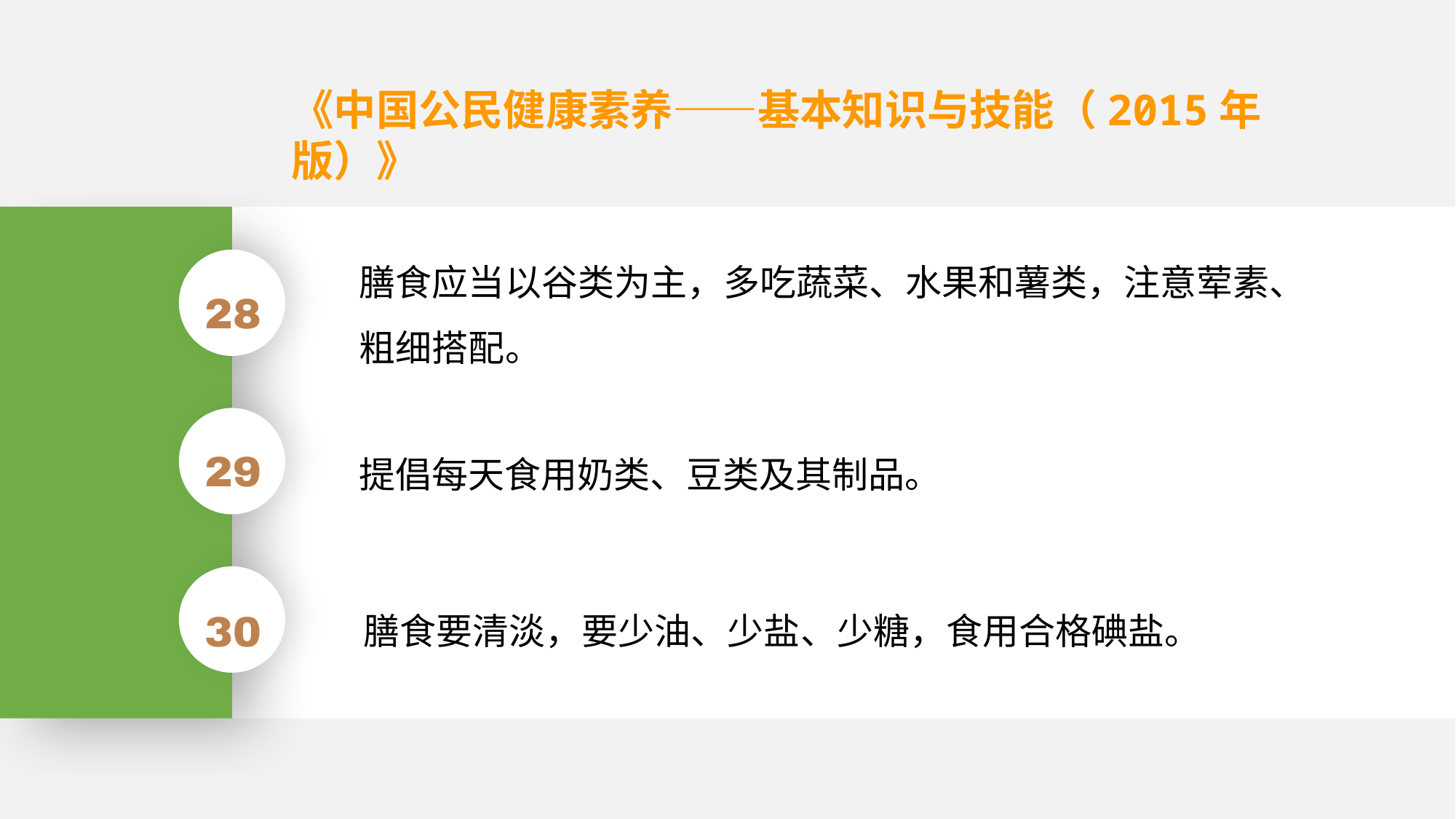

《中国公民健康素养——基本知识与技能（2015年版）》
保持正常体重，避免超重与肥胖。

膳食应当以谷类为主，多吃蔬菜、水果和薯类，注意荤素、粗细搭配。

28

29

30
提倡每天食用奶类、豆类及其制品。
膳食要清淡，要少油、少盐、少糖，食用合格碘盐。